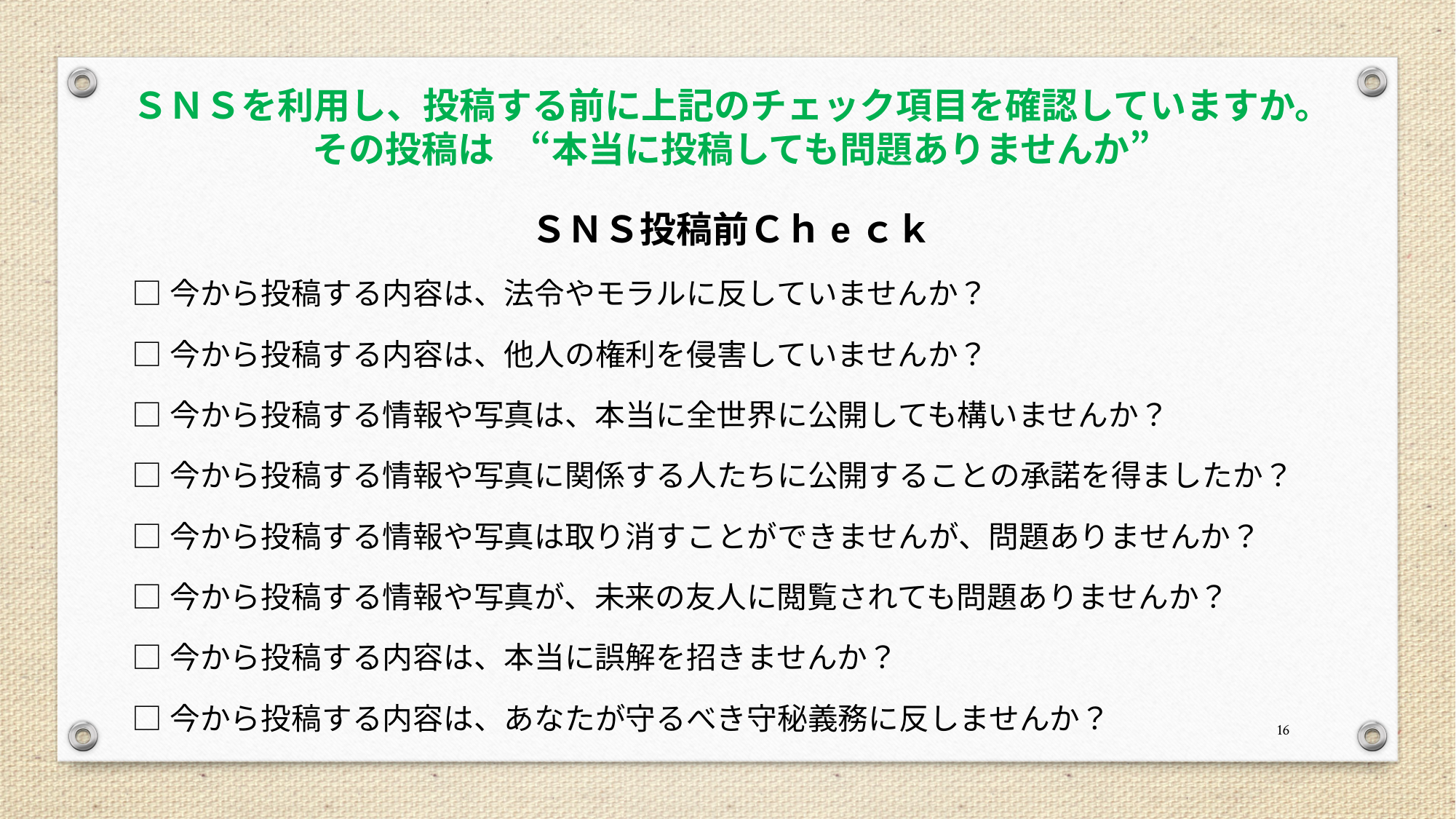

ＳＮＳを利用し、投稿する前に上記のチェック項目を確認していますか。
その投稿は　“本当に投稿しても問題ありませんか”

ＳＮＳ投稿前Ｃｈeｃｋ
 □今から投稿する内容は、法令やモラルに反していませんか？
 □今から投稿する内容は、他人の権利を侵害していませんか？
 □今から投稿する情報や写真は、本当に全世界に公開しても構いませんか？
 □今から投稿する情報や写真に関係する人たちに公開することの承諾を得ましたか？
 □今から投稿する情報や写真は取り消すことができませんが、問題ありませんか？
 □今から投稿する情報や写真が、未来の友人に閲覧されても問題ありませんか？
 □今から投稿する内容は、本当に誤解を招きませんか？
 □今から投稿する内容は、あなたが守るべき守秘義務に反しませんか？
16